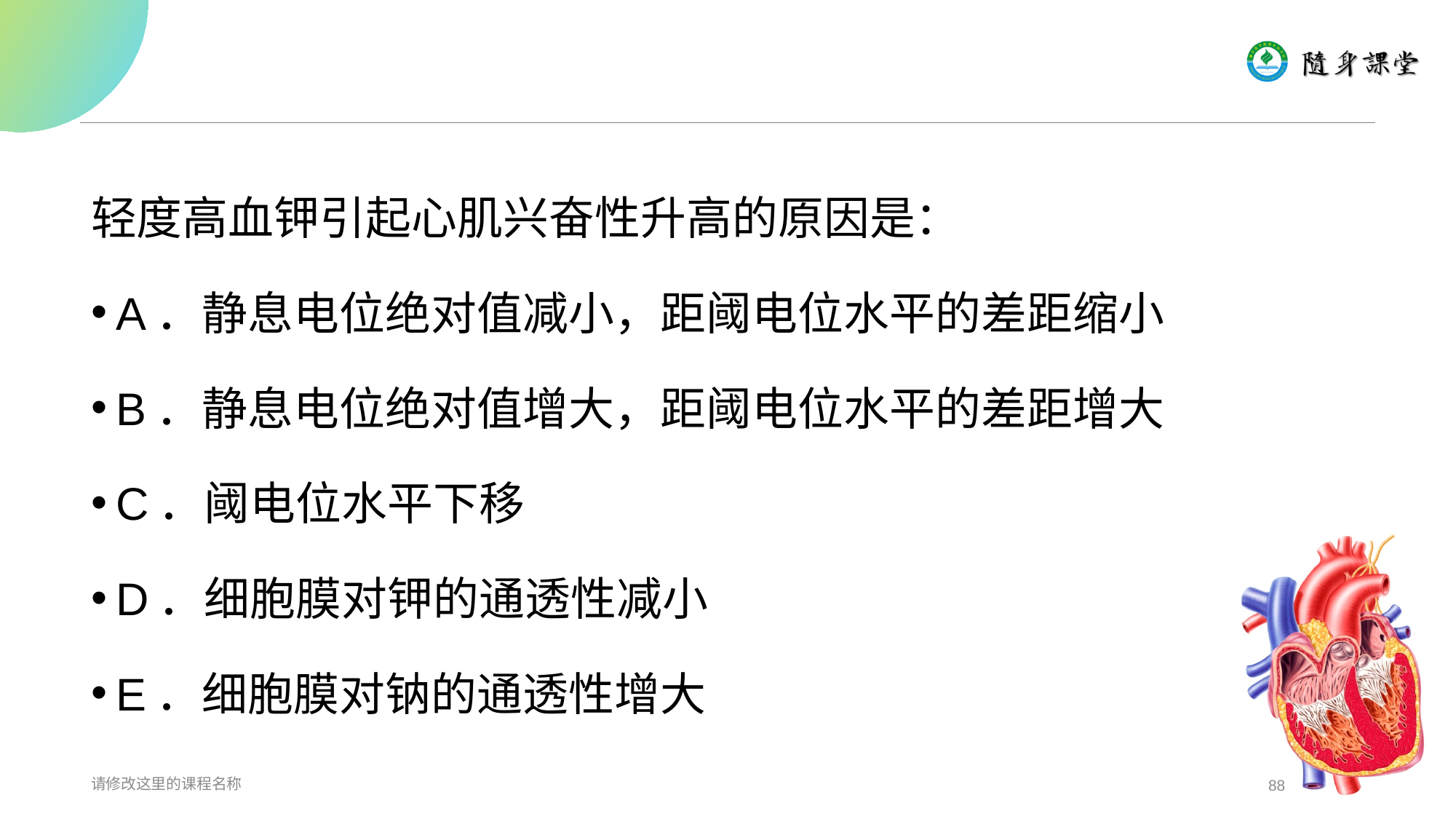

#
轻度高血钾引起心肌兴奋性升高的原因是：
A．静息电位绝对值减小，距阈电位水平的差距缩小
B．静息电位绝对值增大，距阈电位水平的差距增大
C．阈电位水平下移
D．细胞膜对钾的通透性减小
E．细胞膜对钠的通透性增大
请修改这里的课程名称
88